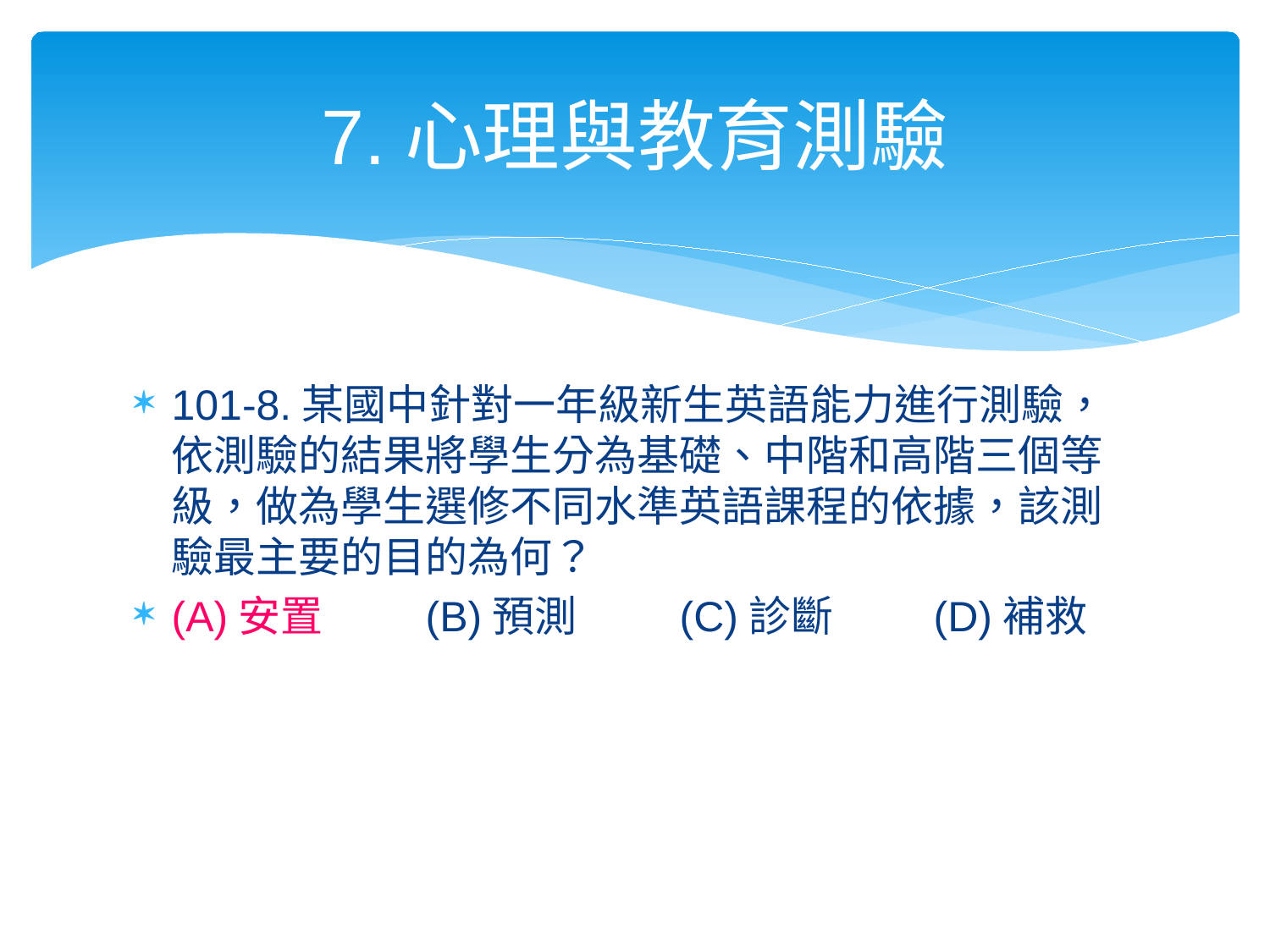

# 7.心理與教育測驗
101-8.某國中針對一年級新生英語能力進行測驗，依測驗的結果將學生分為基礎、中階和高階三個等級，做為學生選修不同水準英語課程的依據，該測驗最主要的目的為何？
(A)安置	(B)預測	(C)診斷	(D)補救